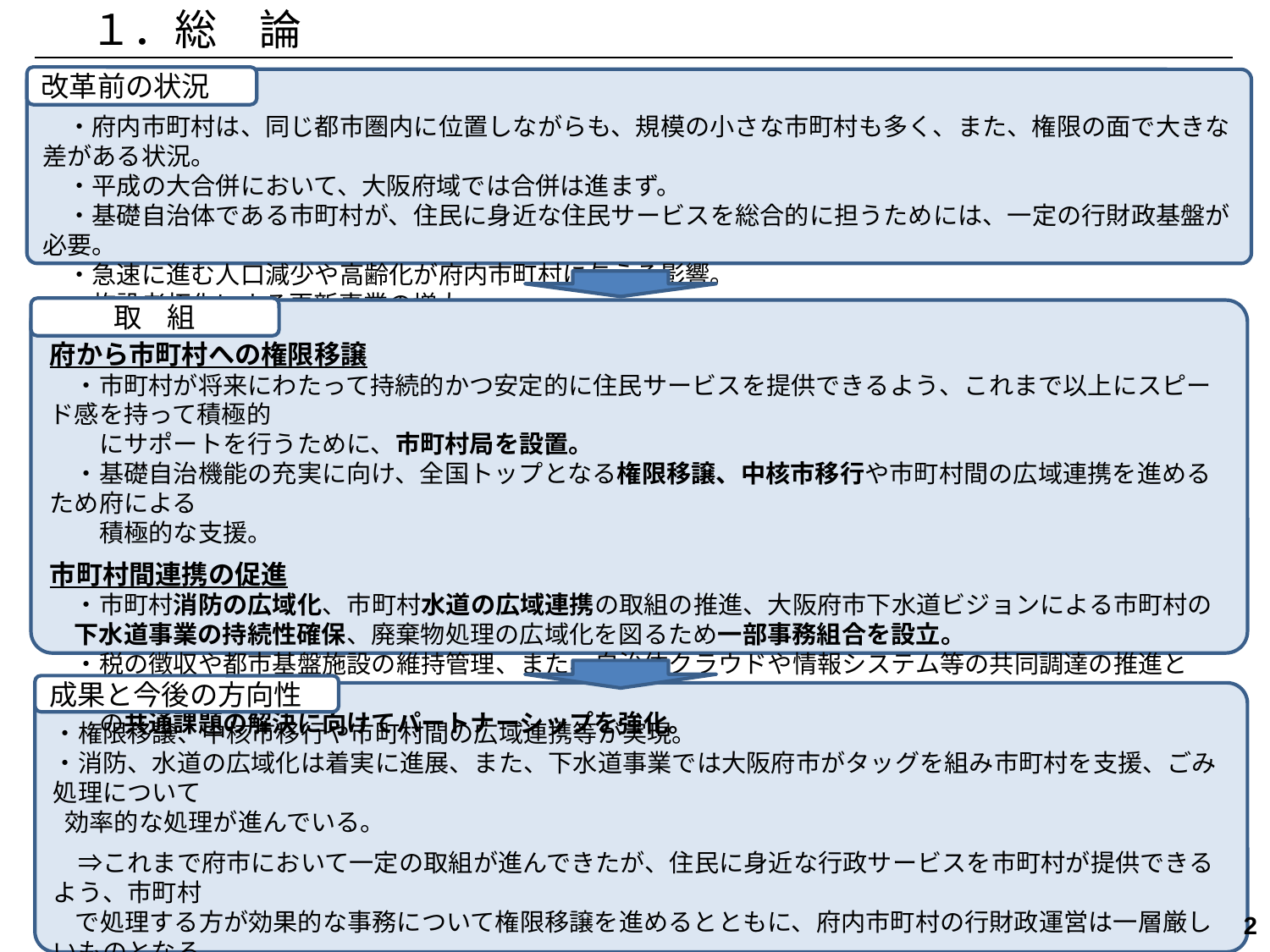

１．総　論
改革前の状況

　・府内市町村は、同じ都市圏内に位置しながらも、規模の小さな市町村も多く、また、権限の面で大きな差がある状況。
　・平成の大合併において、大阪府域では合併は進まず。
　・基礎自治体である市町村が、住民に身近な住民サービスを総合的に担うためには、一定の行財政基盤が必要。
　・急速に進む人口減少や高齢化が府内市町村に与える影響。
　・施設老朽化による更新事業の増大。

取    組

府から市町村への権限移譲
　・市町村が将来にわたって持続的かつ安定的に住民サービスを提供できるよう、これまで以上にスピード感を持って積極的
　　にサポートを行うために、市町村局を設置。
　・基礎自治機能の充実に向け、全国トップとなる権限移譲、中核市移行や市町村間の広域連携を進めるため府による
　　積極的な支援。
市町村間連携の促進
　・市町村消防の広域化、市町村水道の広域連携の取組の推進、大阪府市下水道ビジョンによる市町村の下水道事業の持続性確保、廃棄物処理の広域化を図るため一部事務組合を設立。
　・税の徴収や都市基盤施設の維持管理、また、自治体クラウドや情報システム等の共同調達の推進といった府と市町村
　　の共通課題の解決に向けてパートナーシップを強化。

成果と今後の方向性

・権限移譲、中核市移行や市町村間の広域連携等が実現。
・消防、水道の広域化は着実に進展、また、下水道事業では大阪府市がタッグを組み市町村を支援、ごみ処理について
 効率的な処理が進んでいる。
　⇒これまで府市において一定の取組が進んできたが、住民に身近な行政サービスを市町村が提供できるよう、市町村
    で処理する方が効果的な事務について権限移譲を進めるとともに、府内市町村の行財政運営は一層厳しいものとなる
    ことが見込まれるため、引き続き、さらなる行財政改革や広域連携、地域の状況によっては合併も視野にいれた検討を
    求め、その実現に向け市町村間の調整を積極的に担っていく。
2